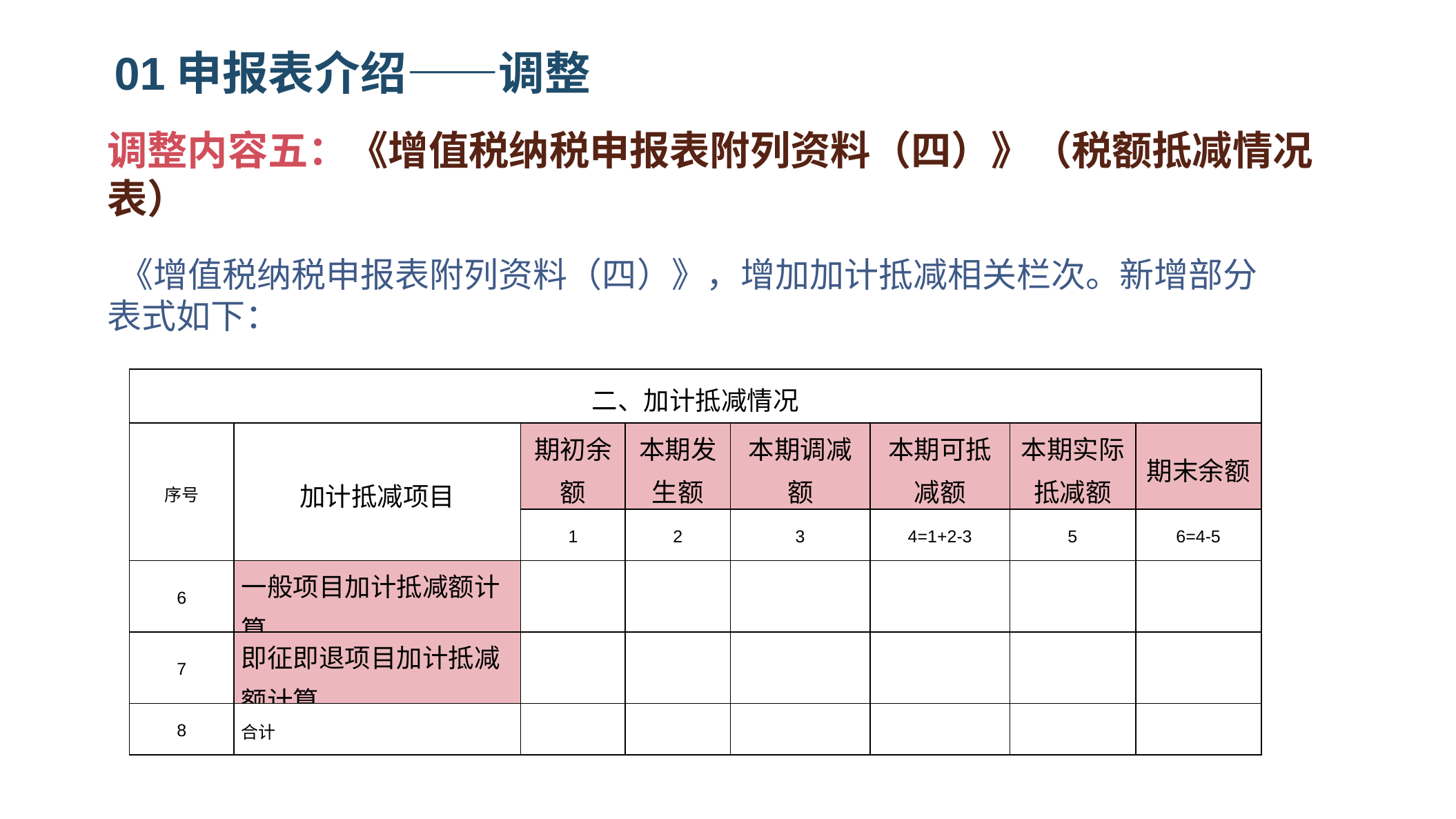

01申报表介绍——调整
调整内容五：《增值税纳税申报表附列资料（四）》（税额抵减情况表）
 《增值税纳税申报表附列资料（四）》，增加加计抵减相关栏次。新增部分表式如下：
| 二、加计抵减情况 |  |  |  |  |  |  |  |
| --- | --- | --- | --- | --- | --- | --- | --- |
| 序号 | 加计抵减项目 | 期初余额 | 本期发生额 | 本期调减额 | 本期可抵减额 | 本期实际抵减额 | 期末余额 |
|  |  | 1 | 2 | 3 | 4=1+2-3 | 5 | 6=4-5 |
| 6 | 一般项目加计抵减额计算 |  |  |  |  |  |  |
| 7 | 即征即退项目加计抵减额计算 |  |  |  |  |  |  |
| 8 | 合计 |  |  |  |  |  |  |